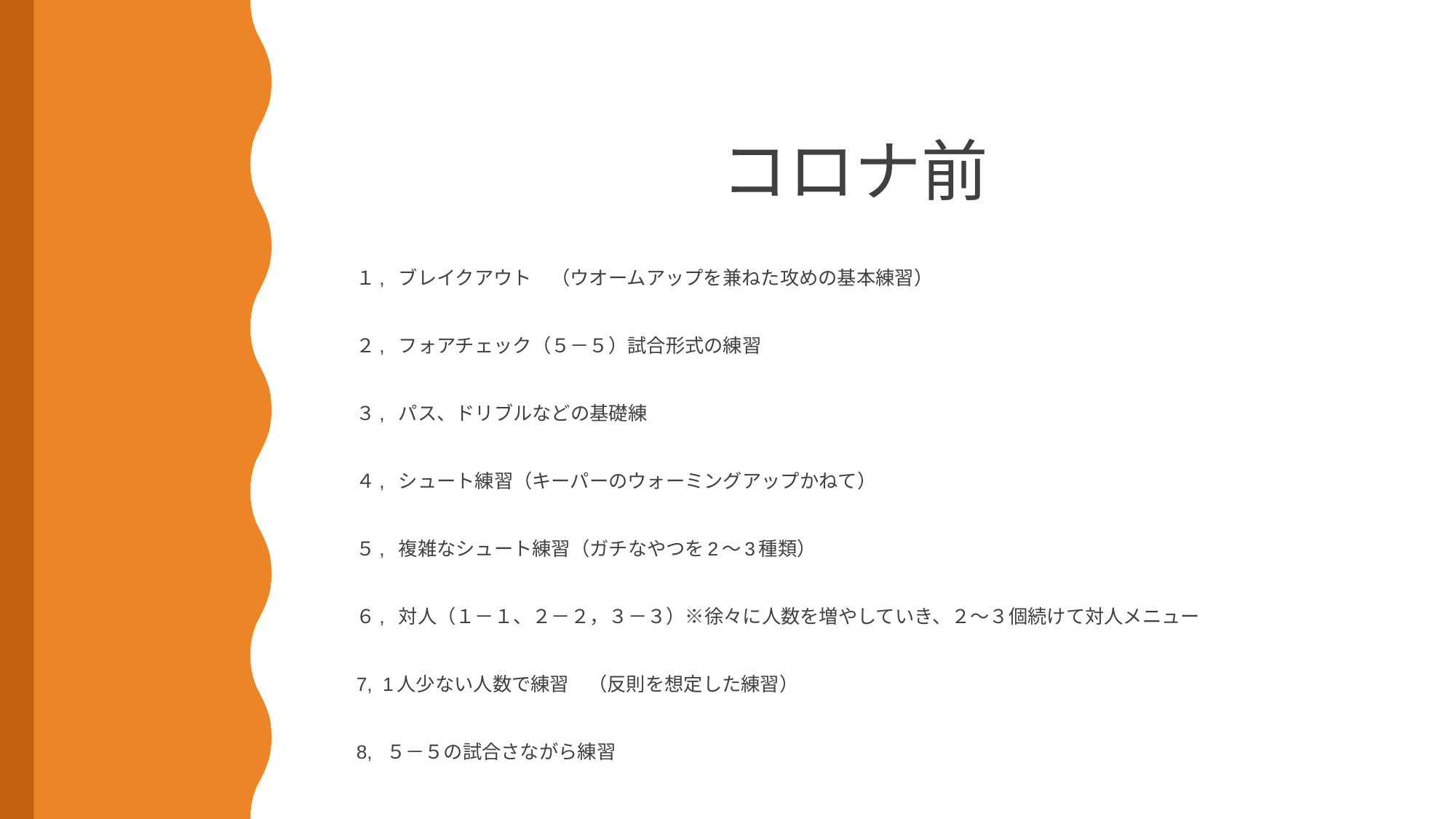

# コロナ前
１,  ブレイクアウト　（ウオームアップを兼ねた攻めの基本練習）

２,  フォアチェック（５－５）試合形式の練習

３,  パス、ドリブルなどの基礎練

４,  シュート練習（キーパーのウォーミングアップかねて）

５,  複雑なシュート練習（ガチなやつを2〜3種類）

６,  対人（１－１、２－２，３－３）※徐々に人数を増やしていき、２〜３個続けて対人メニュー

7,  1人少ない人数で練習　（反則を想定した練習）

8,  ５－５の試合さながら練習